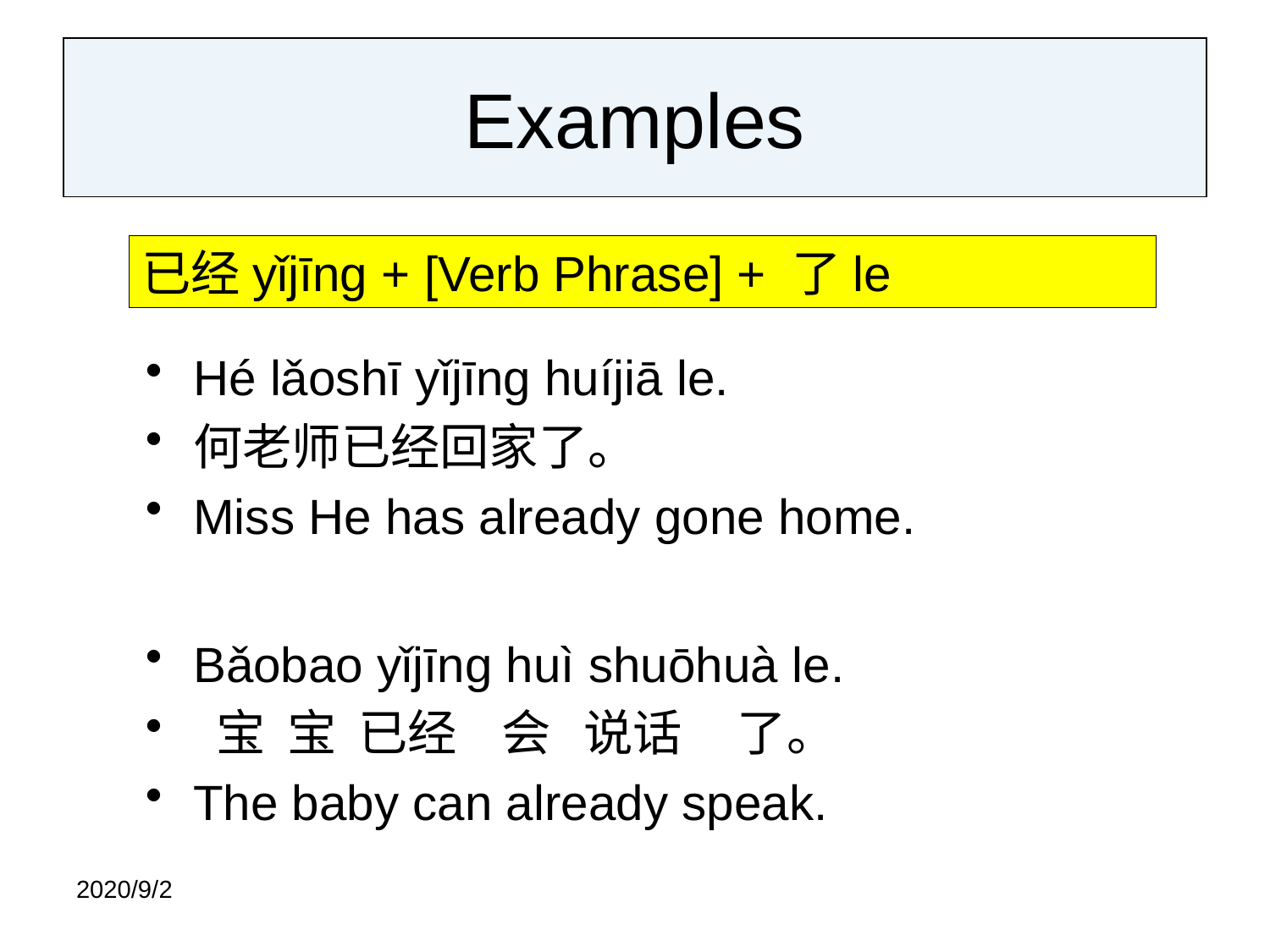

# Examples
已经yǐjīng + [Verb Phrase] + 了le
Hé lǎoshī yǐjīng huíjiā le.
何老师已经回家了。
Miss He has already gone home.

Bǎobao yǐjīng huì shuōhuà le.
 宝  宝  已经    会   说话     了。
The baby can already speak.
2020/9/2